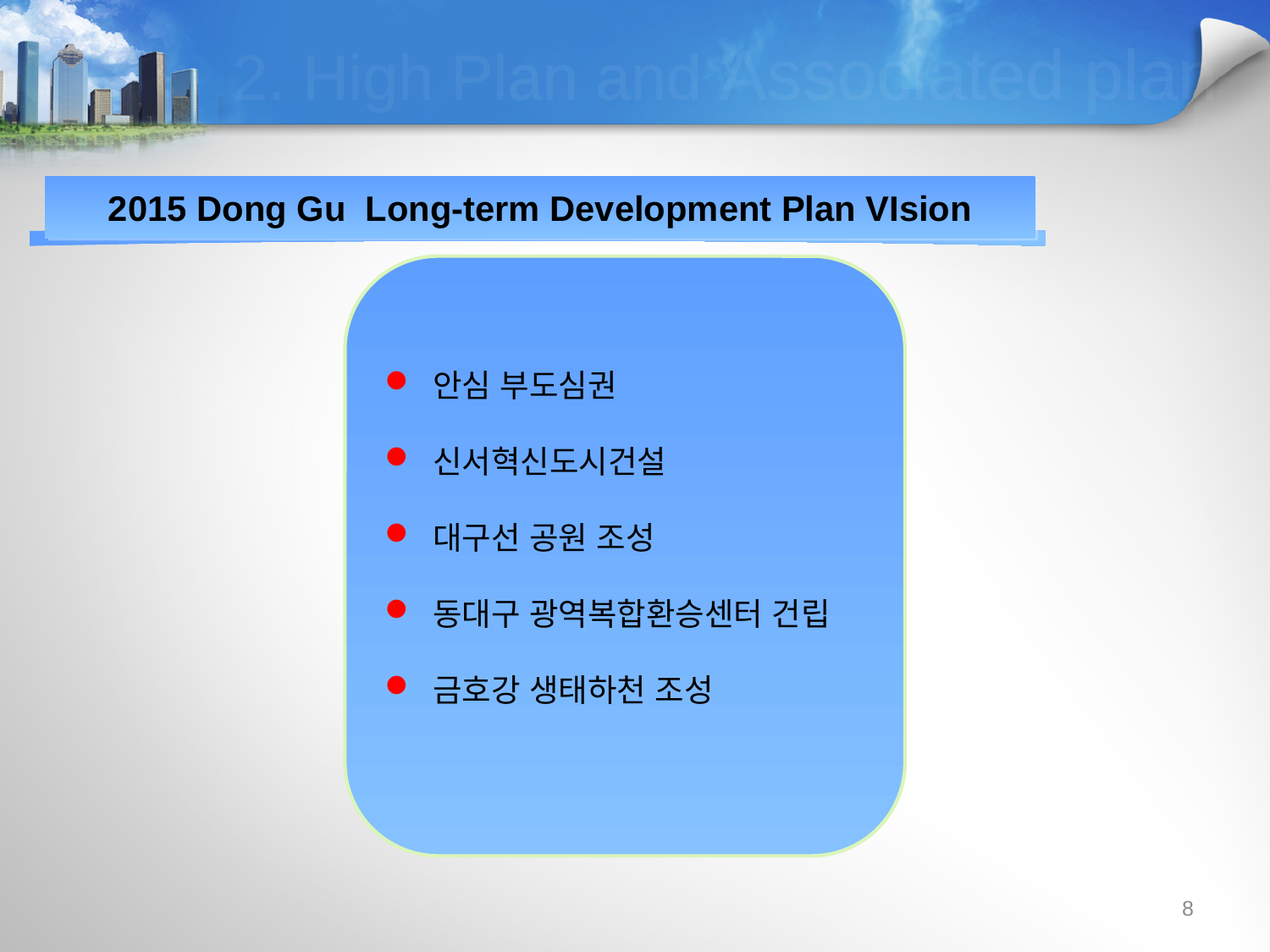

2. High Plan and Associated plan
2015 Dong Gu  Long-term Development Plan VIsion

 안심 부도심권

 신서혁신도시건설

 대구선 공원 조성

 동대구 광역복합환승센터 건립

 금호강 생태하천 조성

8